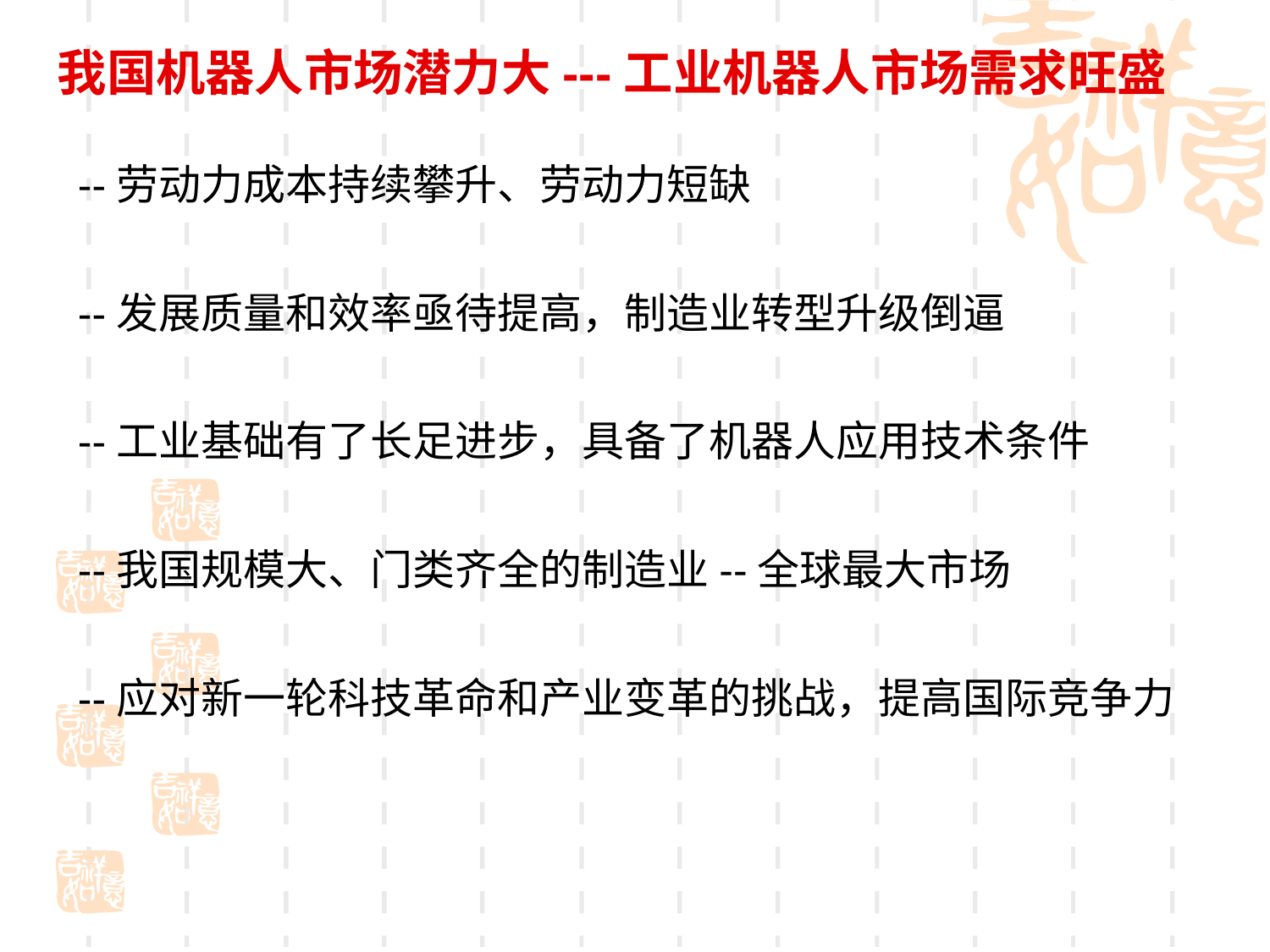

我国机器人市场潜力大---工业机器人市场需求旺盛
# --劳动力成本持续攀升、劳动力短缺

--发展质量和效率亟待提高，制造业转型升级倒逼

--工业基础有了长足进步，具备了机器人应用技术条件

--我国规模大、门类齐全的制造业--全球最大市场

--应对新一轮科技革命和产业变革的挑战，提高国际竞争力